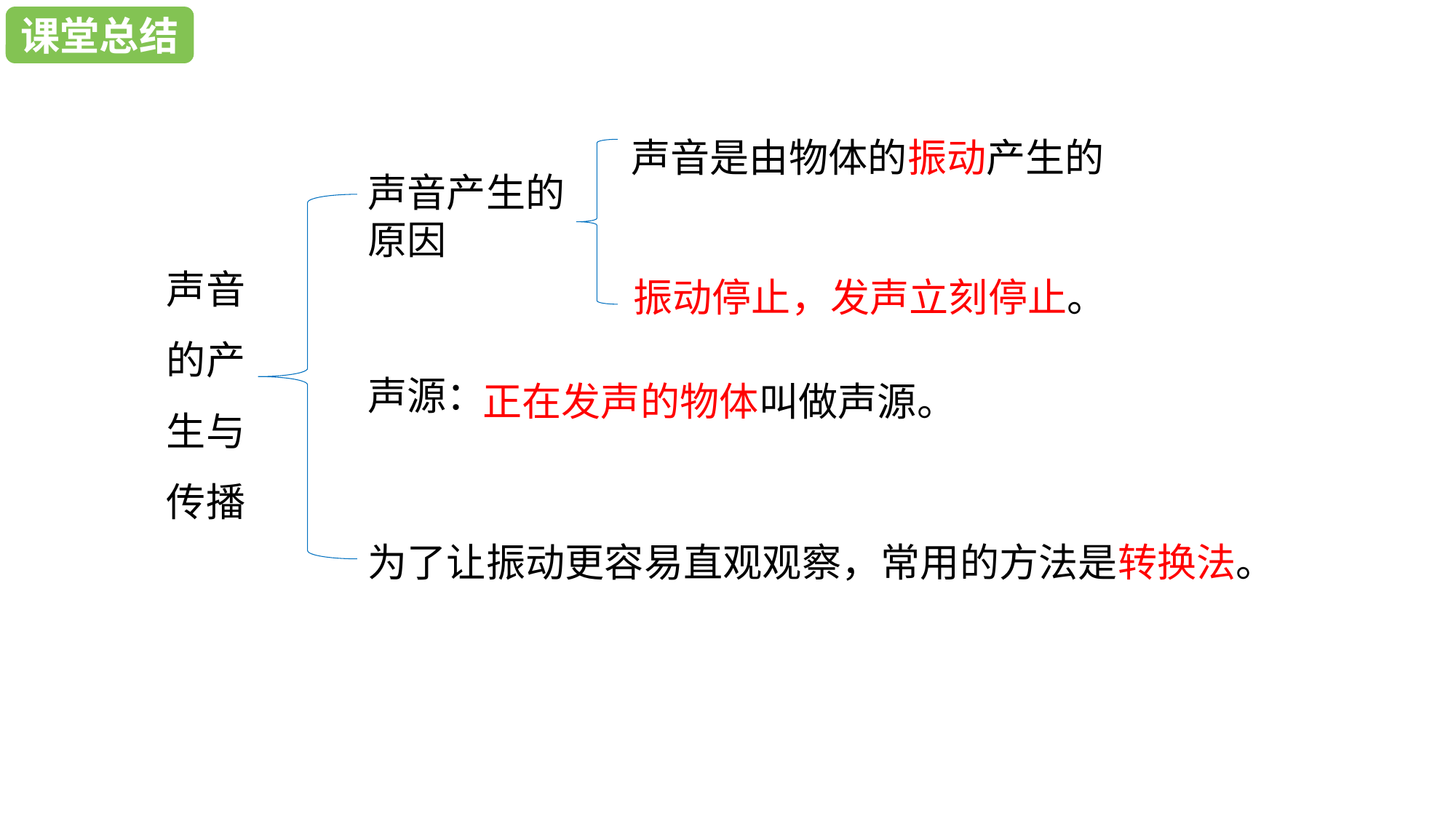

课堂总结
课堂总结
声音是由物体的振动产生的

声音产生的原因

声音的产生与传播
振动停止，发声立刻停止。
声源：
正在发声的物体叫做声源。
为了让振动更容易直观观察，常用的方法是转换法。